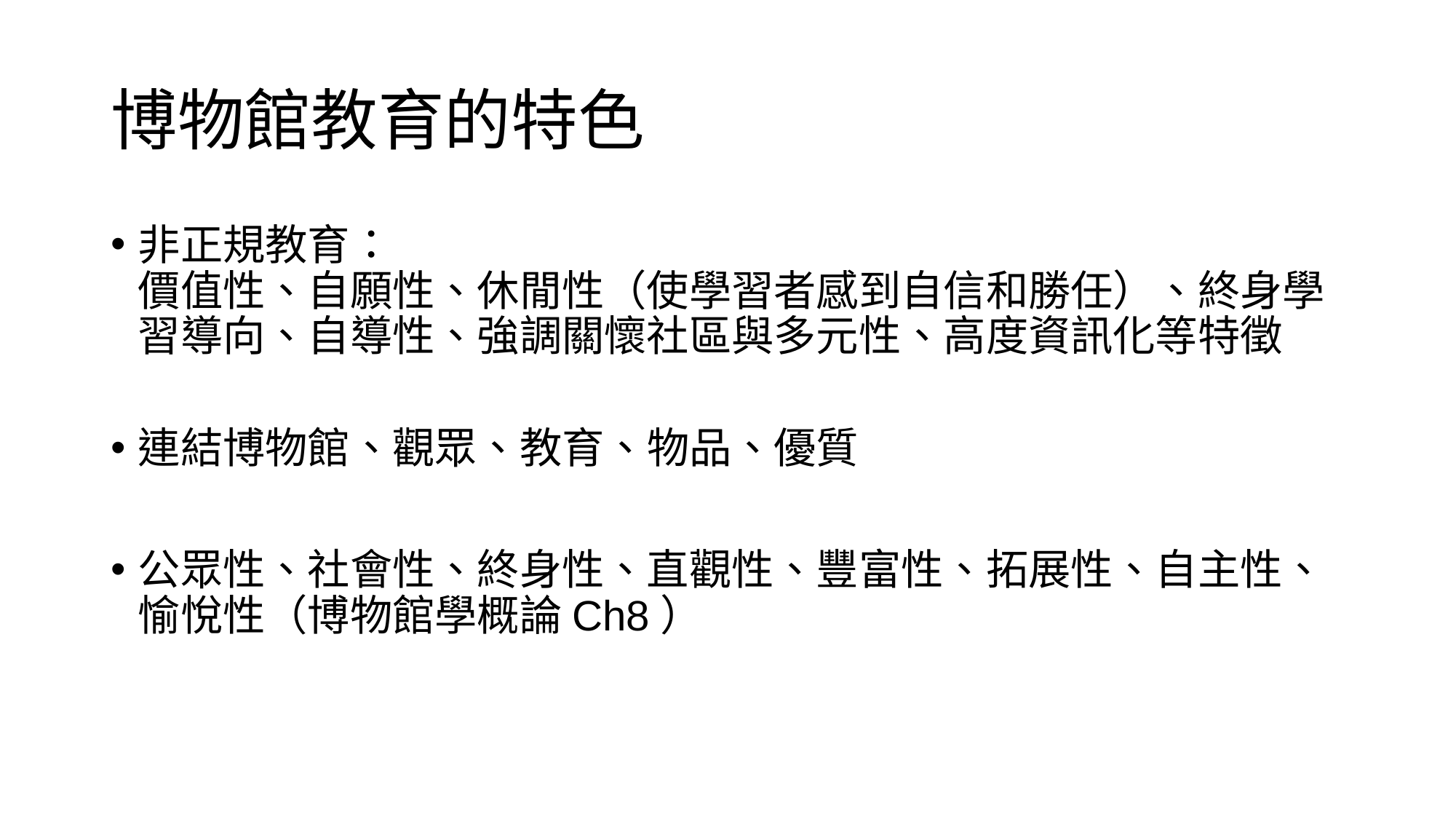

# 博物館教育的特色
非正規教育：
價值性、自願性、休閒性（使學習者感到自信和勝任）、終身學習導向、自導性、強調關懷社區與多元性、高度資訊化等特徵
連結博物館、觀眾、教育、物品、優質

公眾性、社會性、終身性、直觀性、豐富性、拓展性、自主性、愉悅性（博物館學概論Ch8）